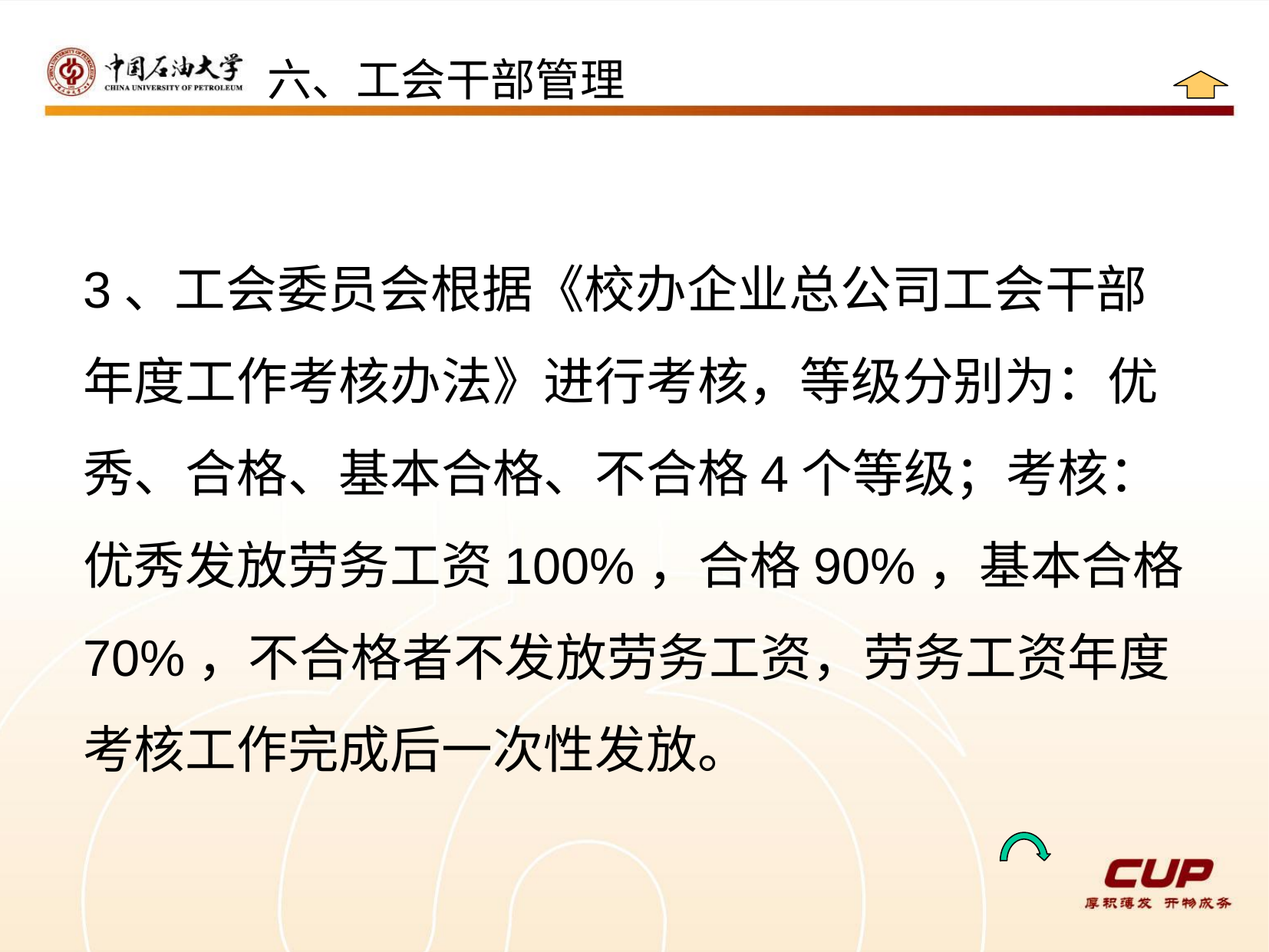

六、工会干部管理

3、工会委员会根据《校办企业总公司工会干部年度工作考核办法》进行考核，等级分别为：优秀、合格、基本合格、不合格4个等级；考核：优秀发放劳务工资100%，合格90%，基本合格70%，不合格者不发放劳务工资，劳务工资年度考核工作完成后一次性发放。